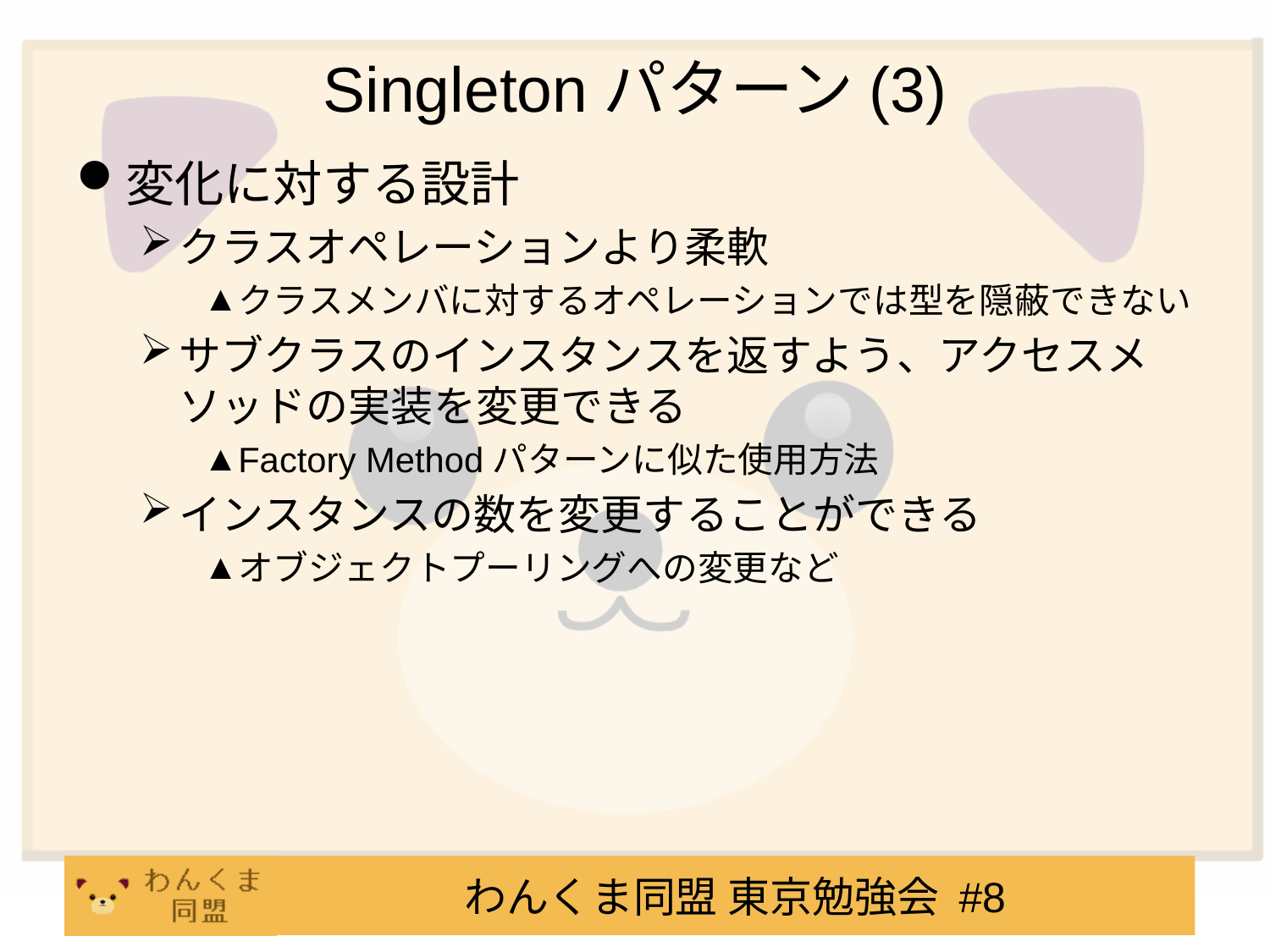

# Singletonパターン(3)
変化に対する設計
クラスオペレーションより柔軟
クラスメンバに対するオペレーションでは型を隠蔽できない
サブクラスのインスタンスを返すよう、アクセスメソッドの実装を変更できる
Factory Methodパターンに似た使用方法
インスタンスの数を変更することができる
オブジェクトプーリングへの変更など